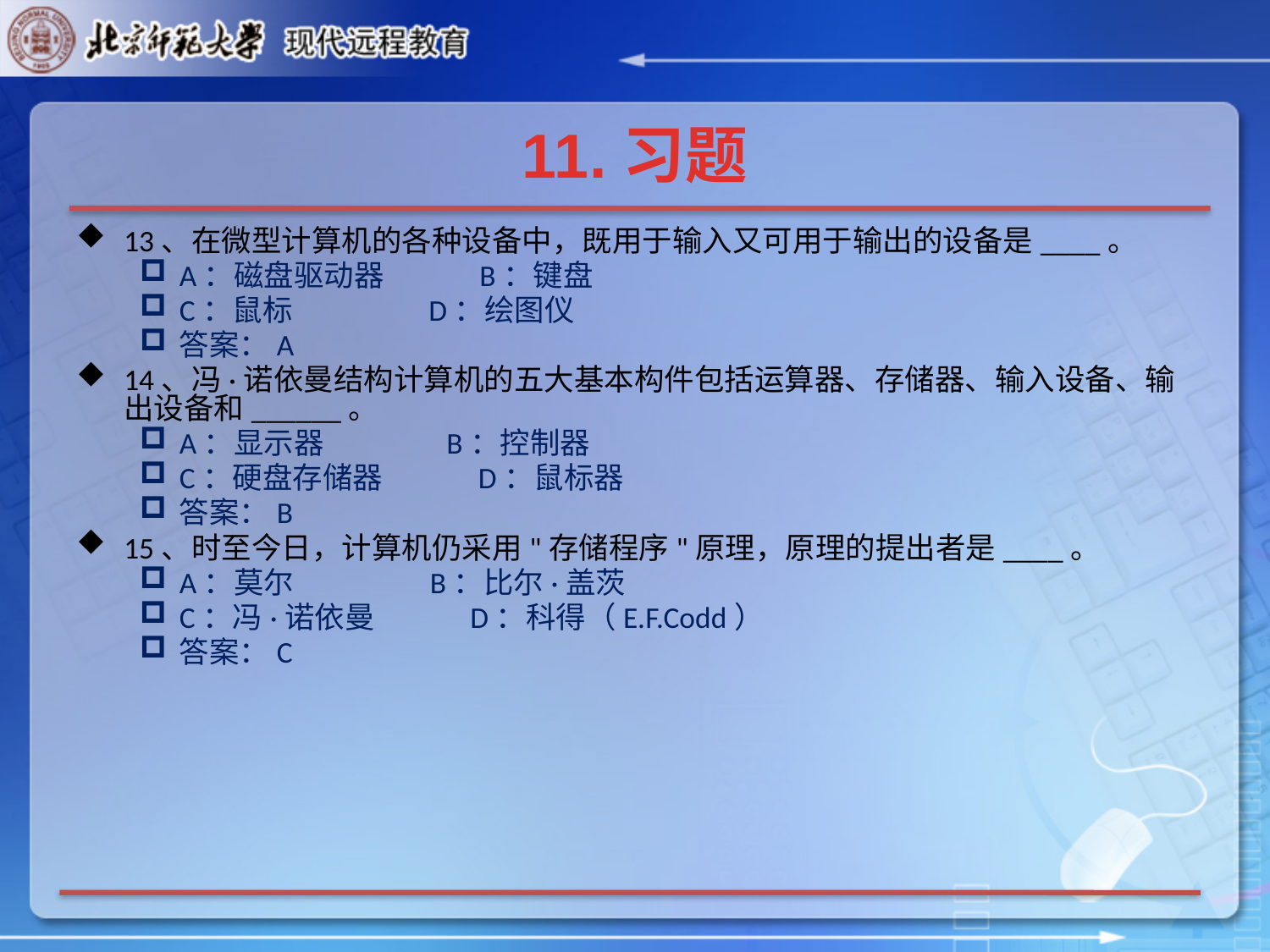

# 11.习题
13、在微型计算机的各种设备中，既用于输入又可用于输出的设备是____。
A：磁盘驱动器             B：键盘
C：鼠标                   D：绘图仪
答案：A
14、冯·诺依曼结构计算机的五大基本构件包括运算器、存储器、输入设备、输出设备和______。
A：显示器                 B：控制器
C：硬盘存储器             D：鼠标器
答案：B
15、时至今日，计算机仍采用"存储程序"原理，原理的提出者是____。
A：莫尔                   B：比尔·盖茨
C：冯·诺依曼             D：科得（E.F.Codd）
答案：C